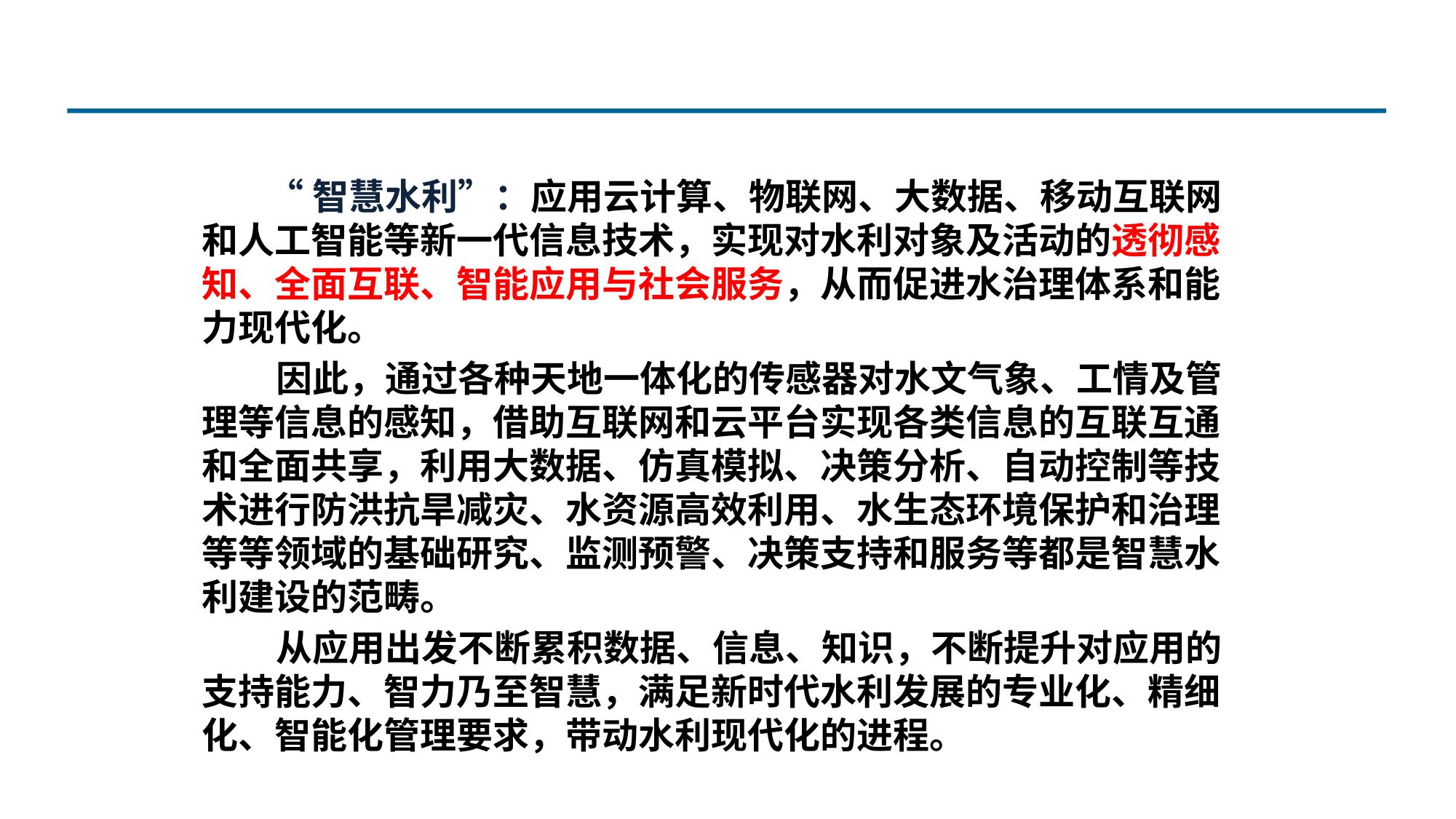

#
        “智慧水利”：应用云计算、物联网、大数据、移动互联网和人工智能等新一代信息技术，实现对水利对象及活动的透彻感知、全面互联、智能应用与社会服务，从而促进水治理体系和能力现代化。
        因此，通过各种天地一体化的传感器对水文气象、工情及管理等信息的感知，借助互联网和云平台实现各类信息的互联互通和全面共享，利用大数据、仿真模拟、决策分析、自动控制等技术进行防洪抗旱减灾、水资源高效利用、水生态环境保护和治理等等领域的基础研究、监测预警、决策支持和服务等都是智慧水利建设的范畴。
        从应用出发不断累积数据、信息、知识，不断提升对应用的支持能力、智力乃至智慧，满足新时代水利发展的专业化、精细化、智能化管理要求，带动水利现代化的进程。